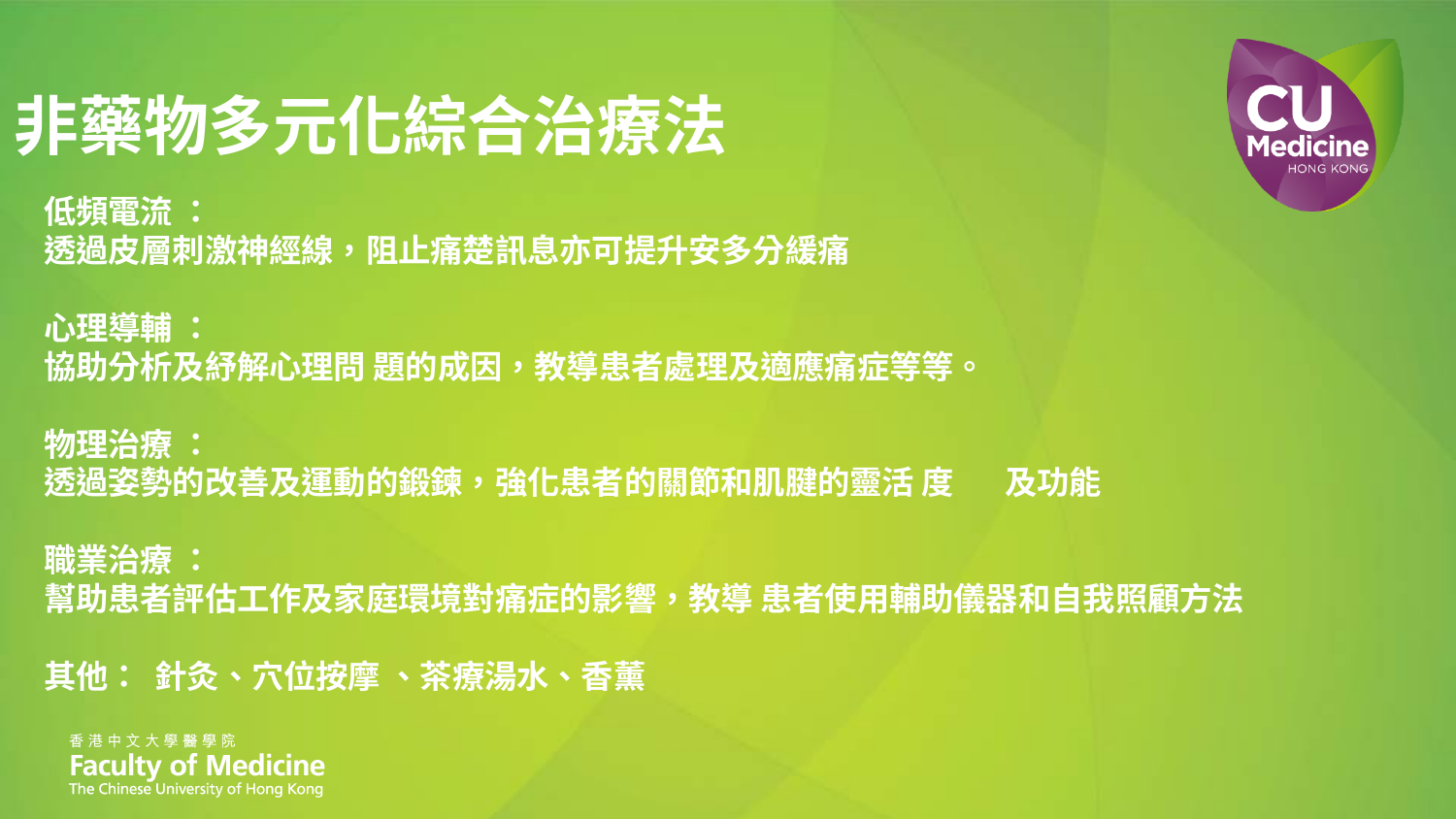

非藥物多元化綜合治療法
# 低頻電流 ： 透過皮層刺激神經線，阻止痛楚訊息亦可提升安多分緩痛 心理導輔 ： 協助分析及紓解心理問 題的成因，教導患者處理及適應痛症等等。 物理治療 ： 透過姿勢的改善及運動的鍛鍊，強化患者的關節和肌腱的靈活 度       及功能 職業治療 ： 幫助患者評估工作及家庭環境對痛症的影響，教導 患者使用輔助儀器和自我照顧方法 其他：  針灸、穴位按摩 、茶療湯水、香薰